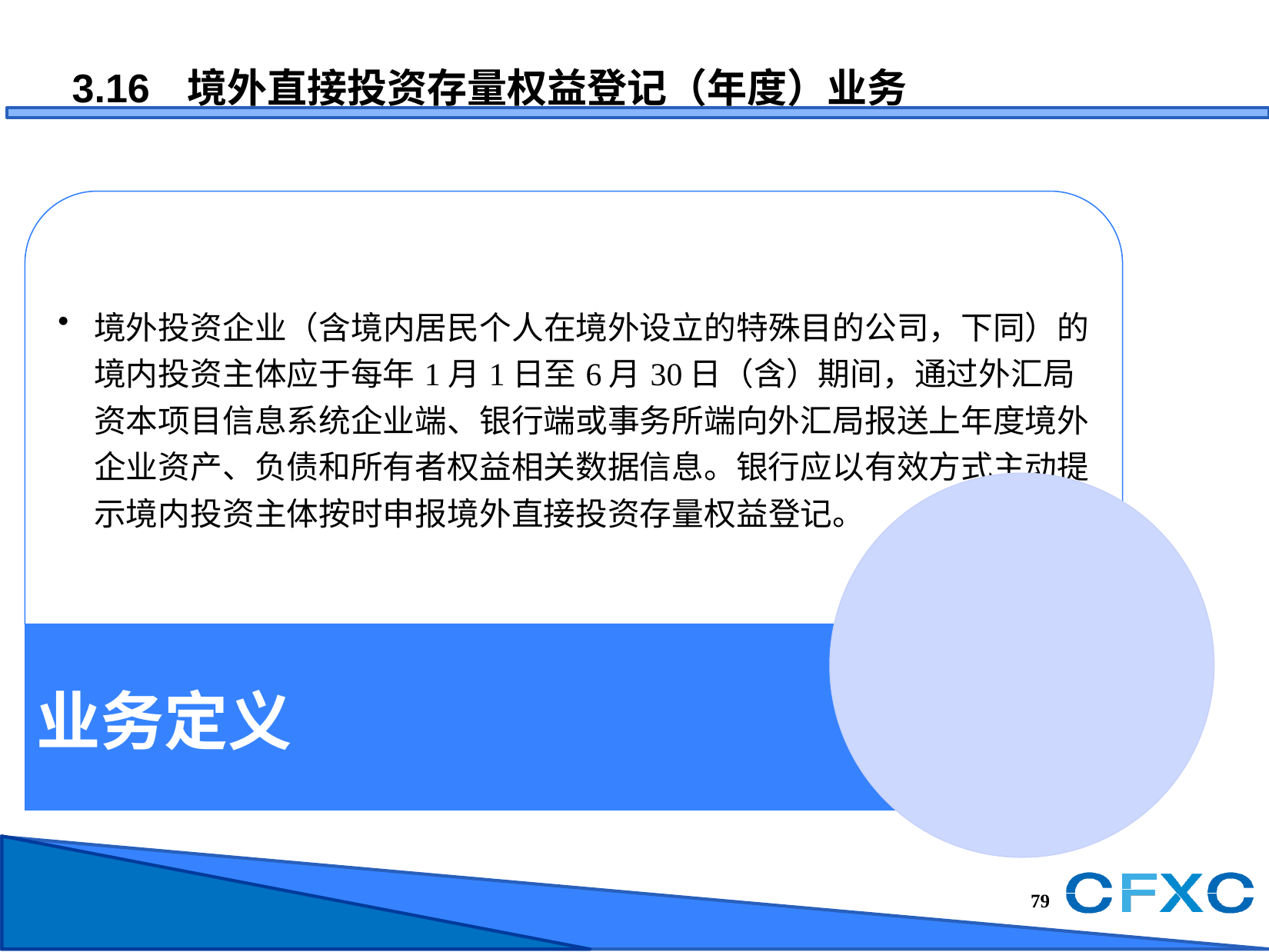

3.16	境外直接投资存量权益登记（年度）业务
业务定义
境外投资企业（含境内居民个人在境外设立的特殊目的公司，下同）的境内投资主体应于每年1月1日至6月30日（含）期间，通过外汇局资本项目信息系统企业端、银行端或事务所端向外汇局报送上年度境外企业资产、负债和所有者权益相关数据信息。银行应以有效方式主动提示境内投资主体按时申报境外直接投资存量权益登记。
79